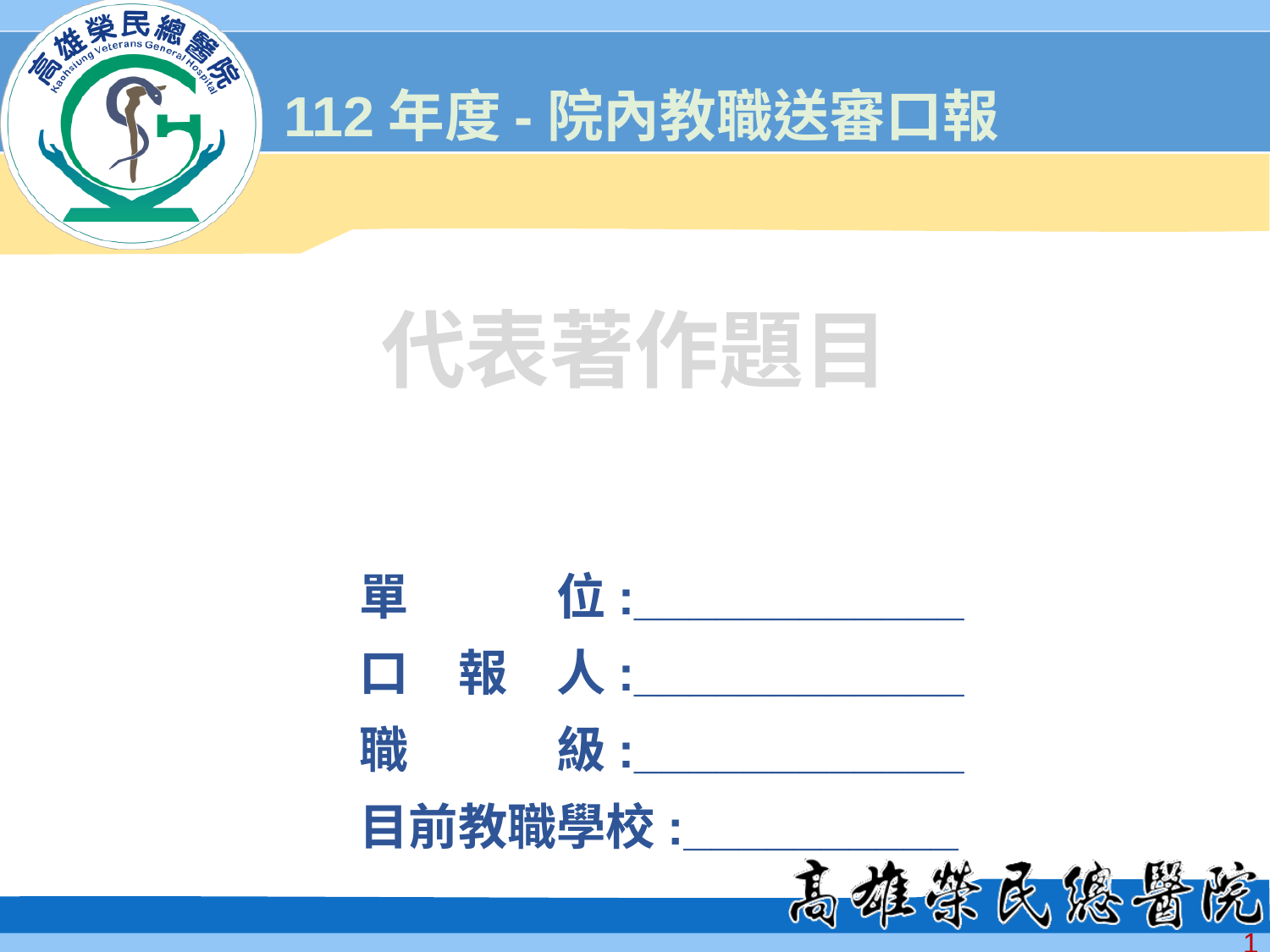

112年度-院內教職送審口報
# 代表著作題目
單　　　位:____________
口　報　人:____________
職　　　級:____________
目前教職學校:__________

1